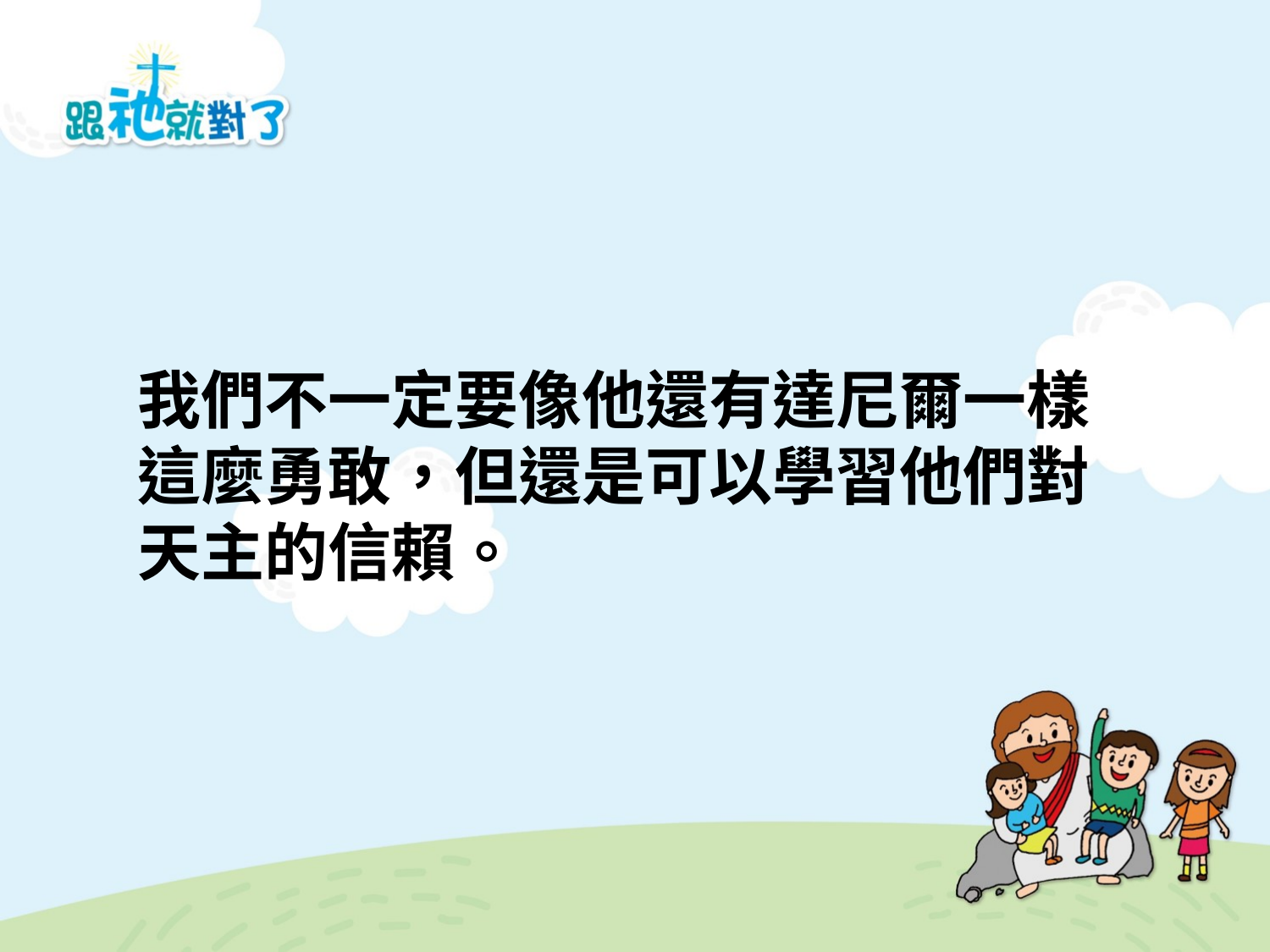

我們不一定要像他還有達尼爾一樣這麼勇敢，但還是可以學習他們對天主的信賴。